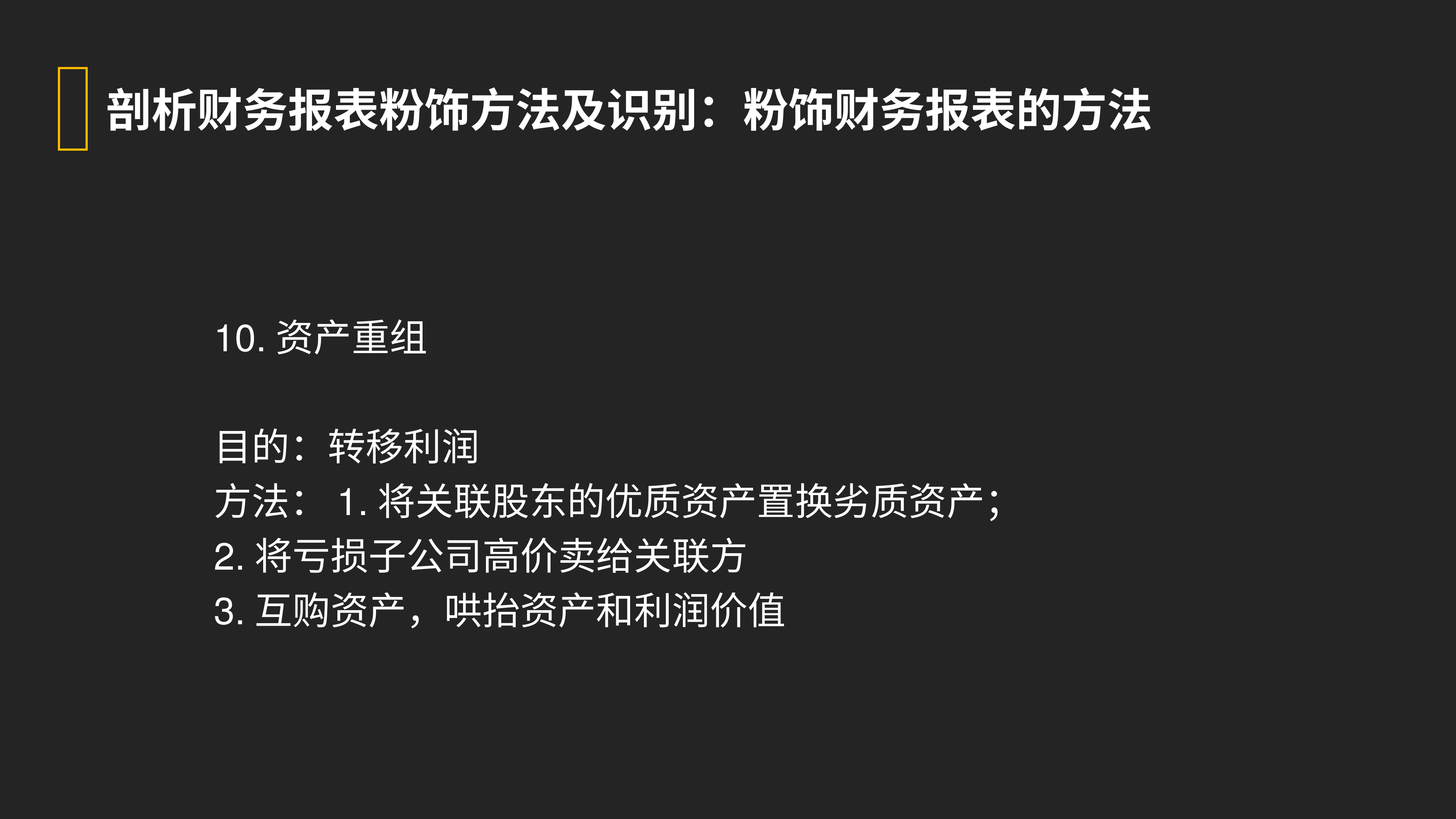

剖析财务报表粉饰方法及识别：粉饰财务报表的方法
10.资产重组

目的：转移利润
方法：1.将关联股东的优质资产置换劣质资产；
2.将亏损子公司高价卖给关联方
3.互购资产，哄抬资产和利润价值